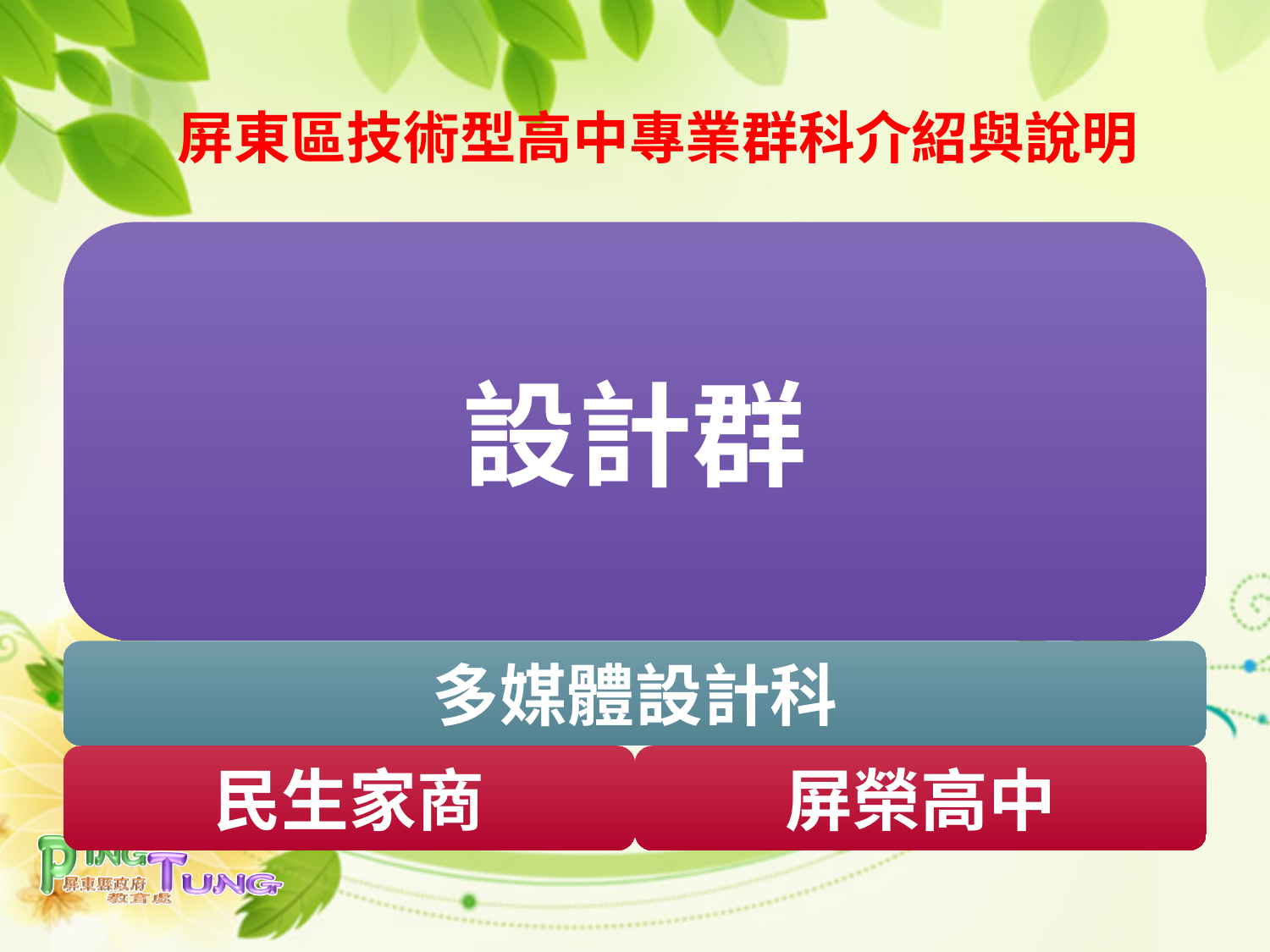

屏東區技術型高中專業群科介紹與說明
設計群
民生家商
多媒體設計科
屏榮高中